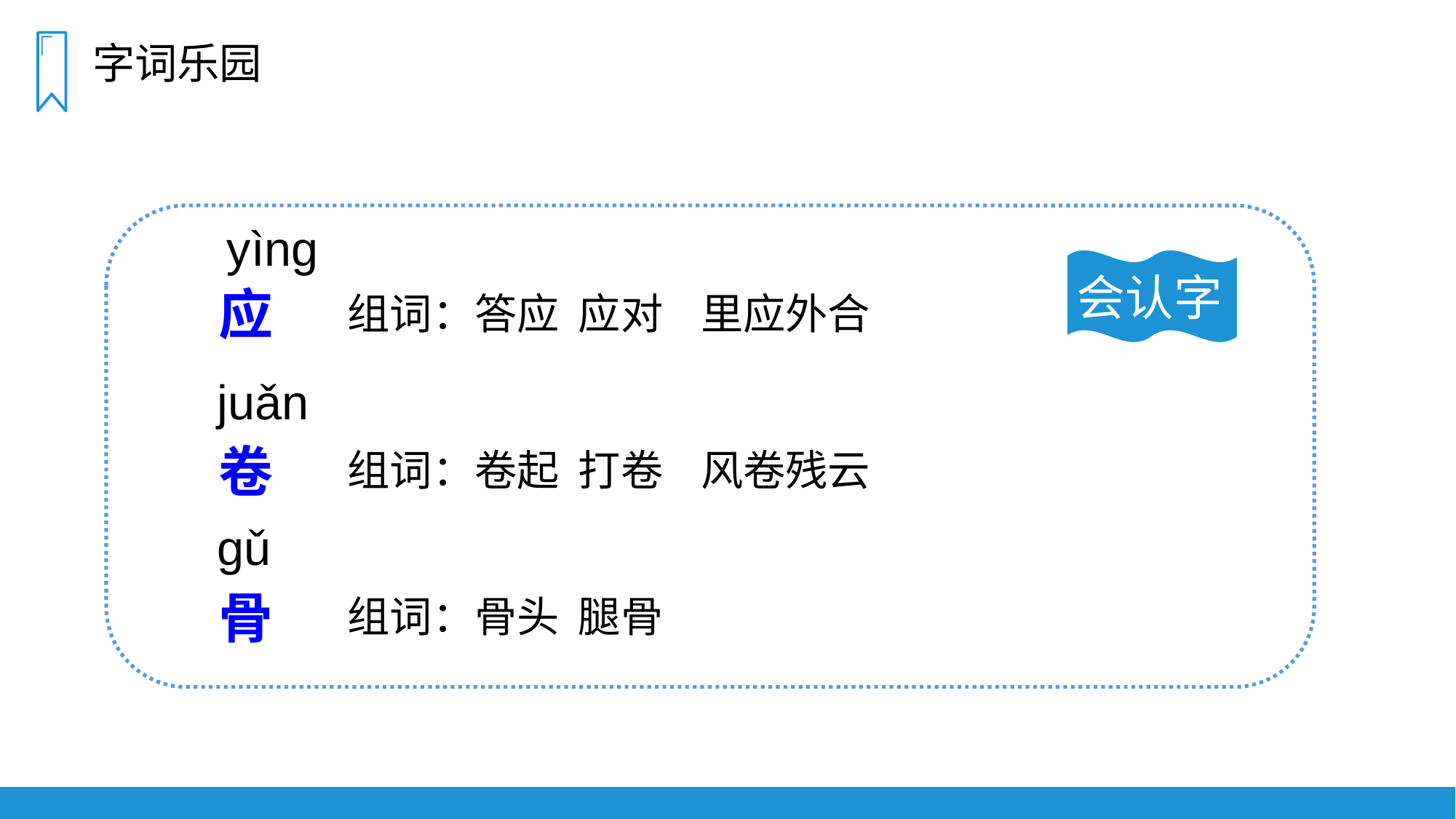

字词乐园

yìnɡ
会认字
应
组词：答应  应对    里应外合
juǎn
卷
组词：卷起  打卷    风卷残云
ɡǔ
骨
组词：骨头  腿骨